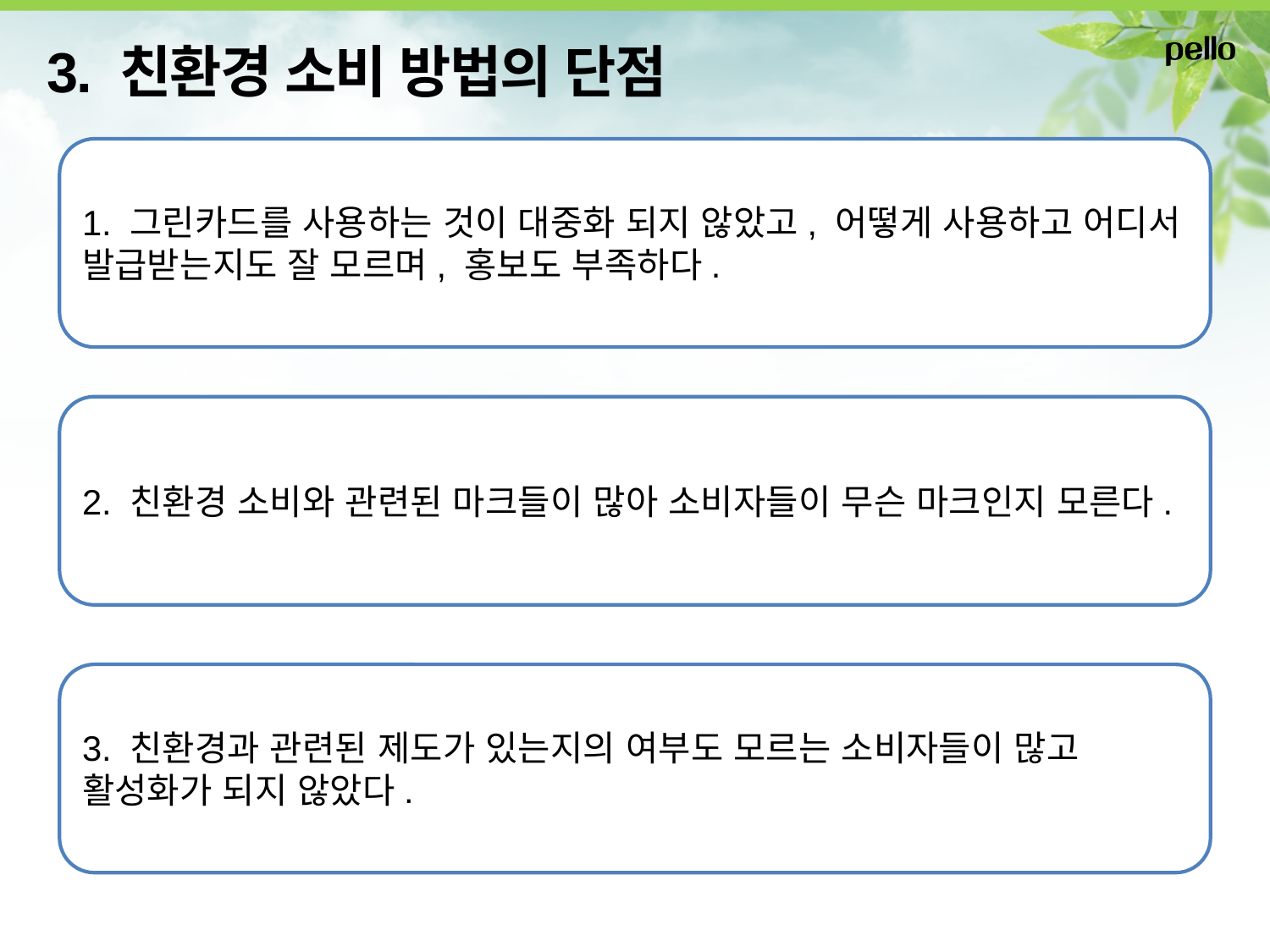

3. 친환경 소비 방법의 단점
1. 그린카드를 사용하는 것이 대중화 되지 않았고, 어떻게 사용하고 어디서 발급받는지도 잘 모르며, 홍보도 부족하다.
2. 친환경 소비와 관련된 마크들이 많아 소비자들이 무슨 마크인지 모른다.
3. 친환경과 관련된 제도가 있는지의 여부도 모르는 소비자들이 많고 활성화가 되지 않았다.